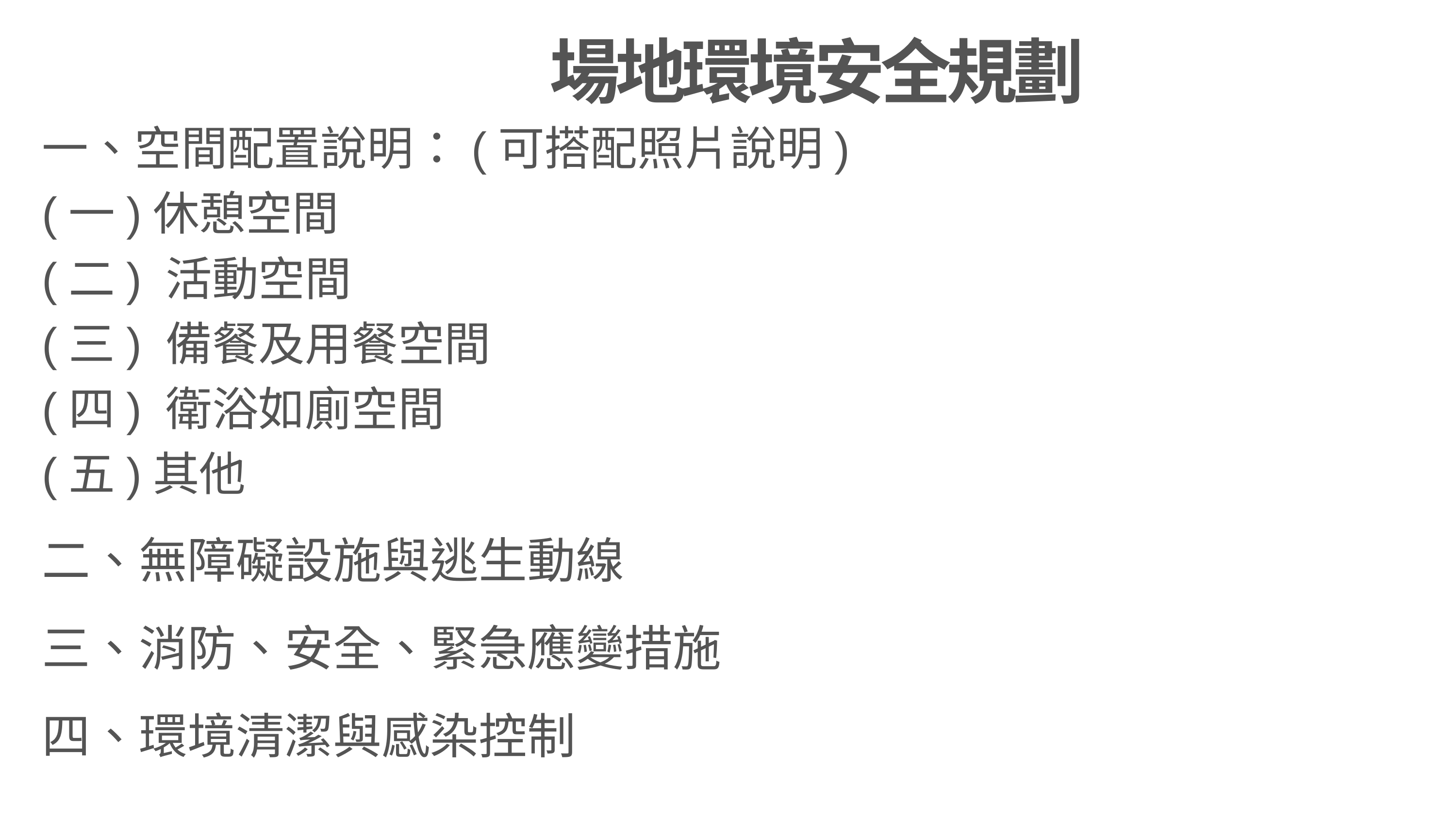

場地環境安全規劃
一、空間配置說明：(可搭配照片說明)
(一)休憩空間
(二) 活動空間
(三) 備餐及用餐空間
(四) 衛浴如廁空間
(五)其他
二、無障礙設施與逃生動線
三、消防、安全、緊急應變措施
四、環境清潔與感染控制